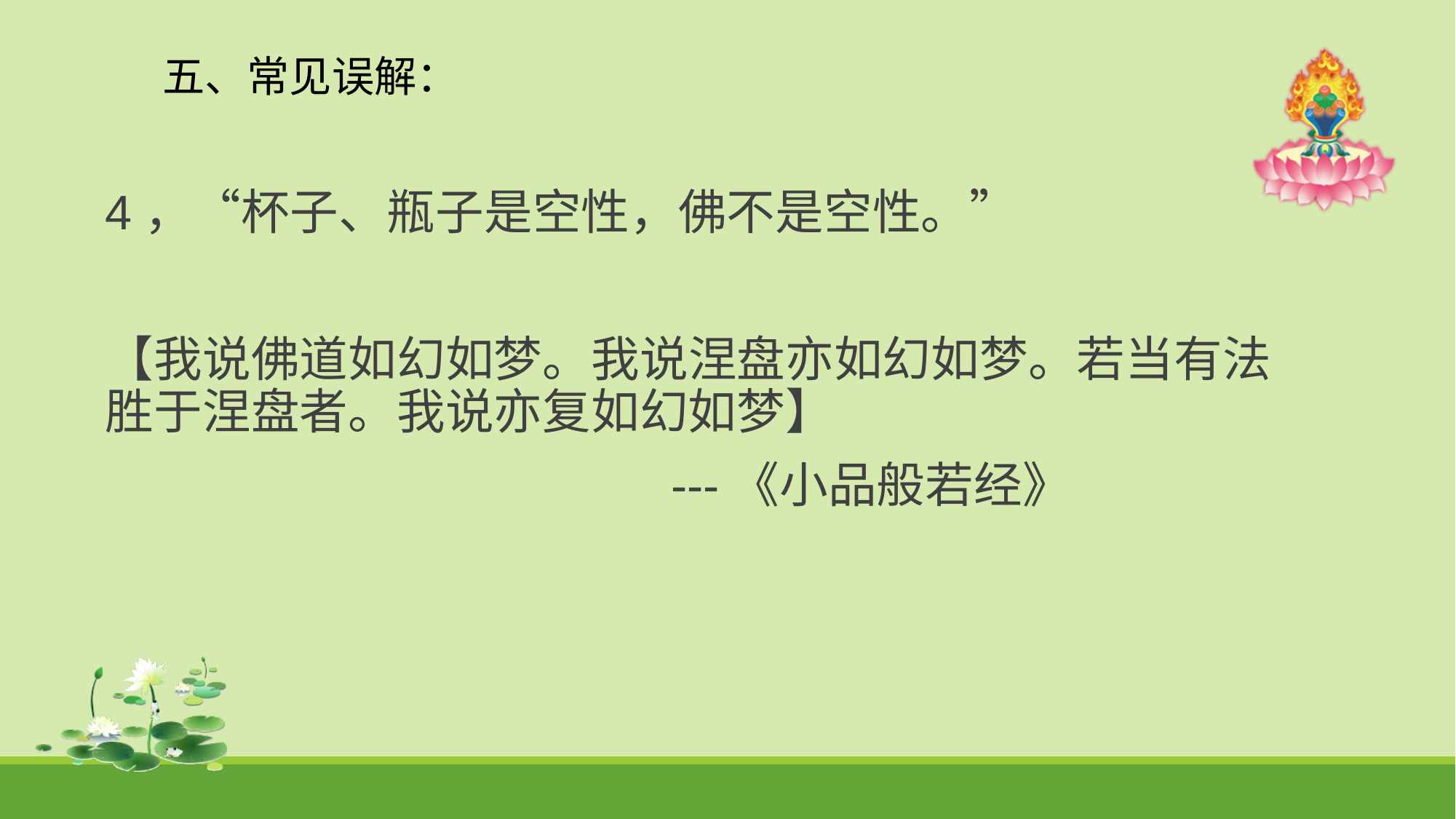

五、常见误解：
4，“杯子、瓶子是空性，佛不是空性。”

【我说佛道如幻如梦。我说涅盘亦如幻如梦。若当有法胜于涅盘者。我说亦复如幻如梦】
                                          ---《小品般若经》